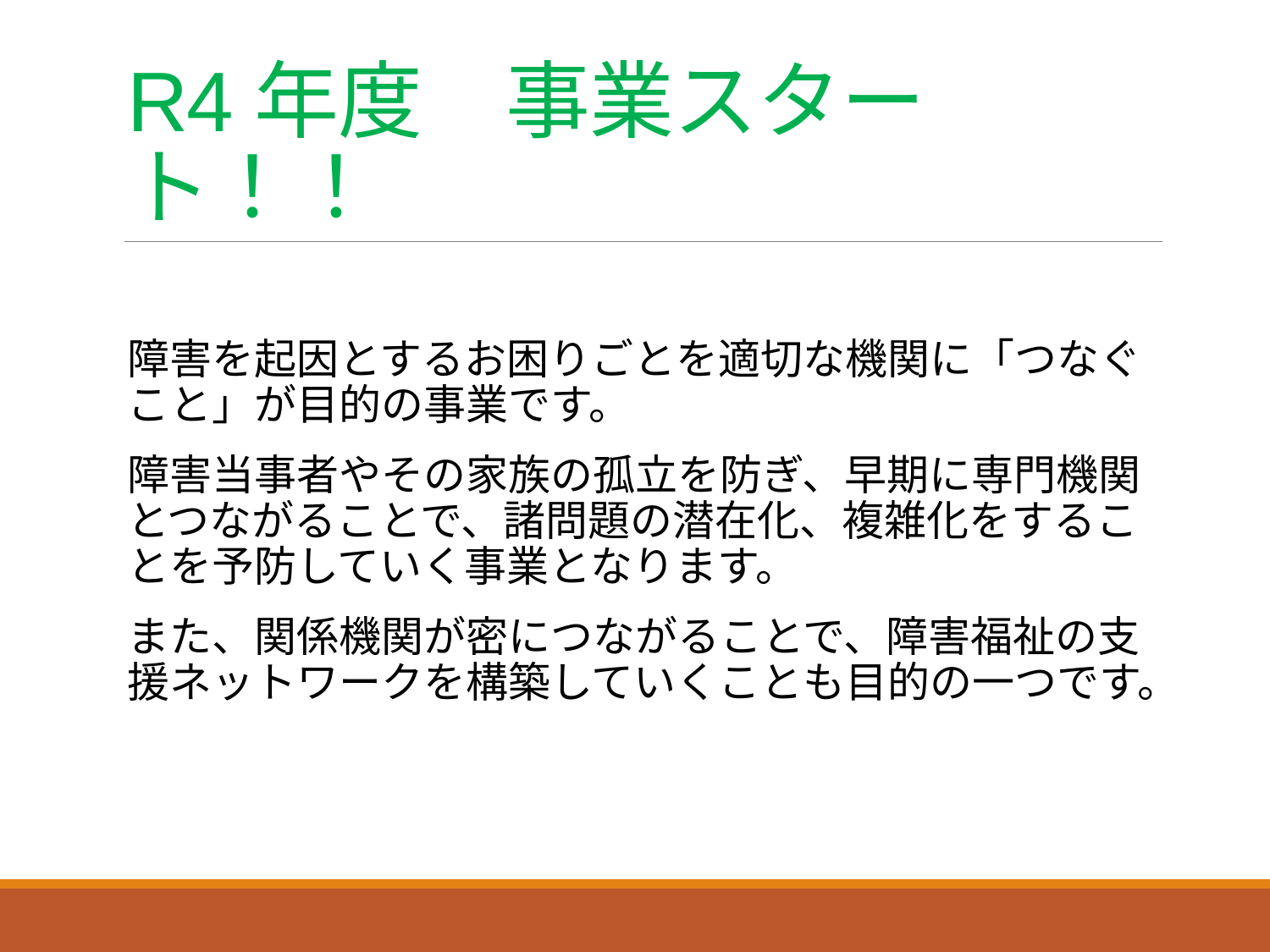

# R4年度　事業スタート！！

障害を起因とするお困りごとを適切な機関に「つなぐこと」が目的の事業です。
障害当事者やその家族の孤立を防ぎ、早期に専門機関とつながることで、諸問題の潜在化、複雑化をすることを予防していく事業となります。
また、関係機関が密につながることで、障害福祉の支援ネットワークを構築していくことも目的の一つです。